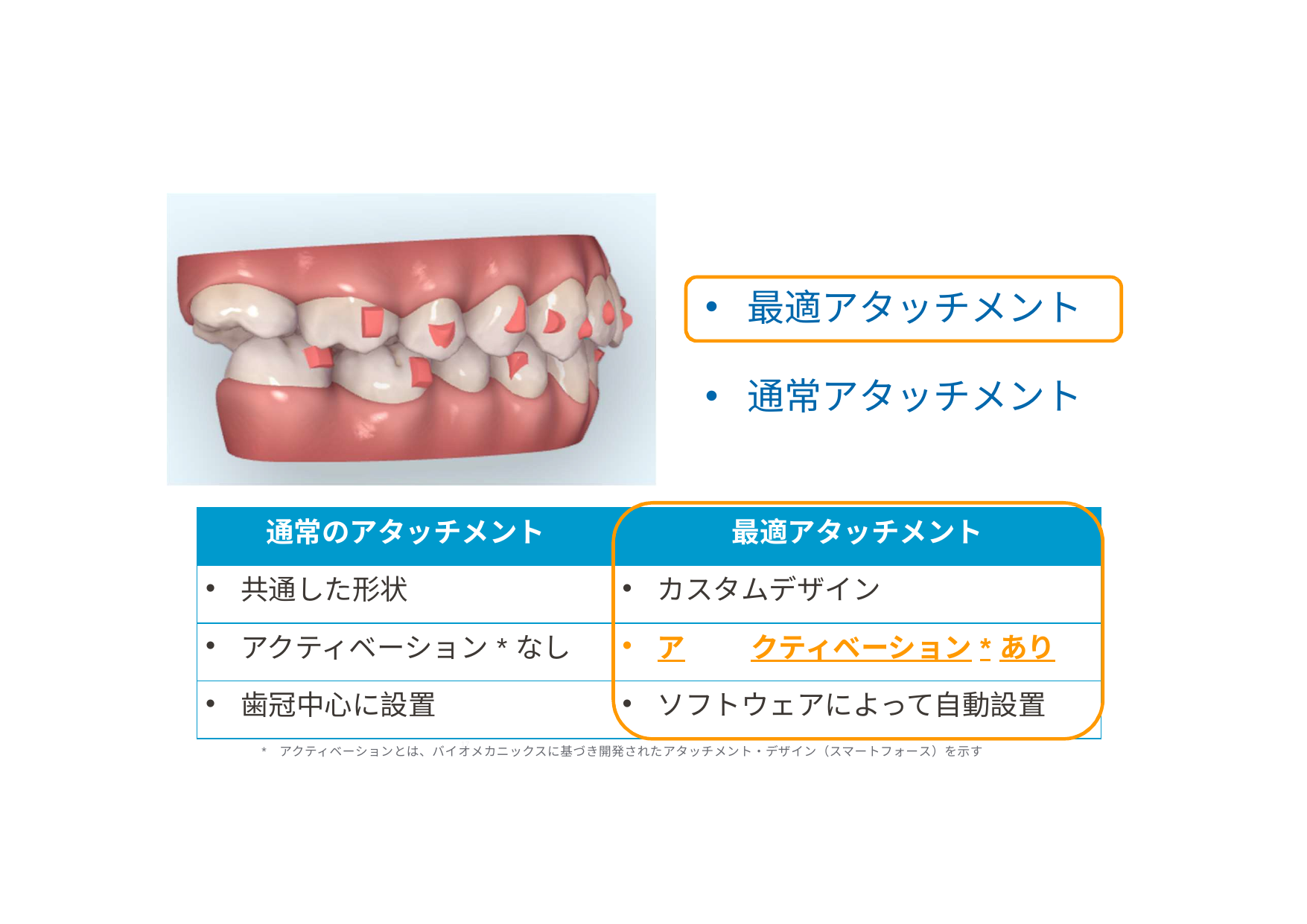

最適アタッチメント

通常アタッチメント

| 通常のアタッチメント | 最適アタッチメント |
| --- | --- |
| 共通した形状 | カスタムデザイン |
| アクティベーション\*なし | ア クティベーション\*あり |
| 歯冠中心に設置 | ソフトウェアによって自動設置 |
17
* アクティベーションとは、バイオメカニックスに基づき開発されたアタッチメント・デザイン（スマートフォース）を示す